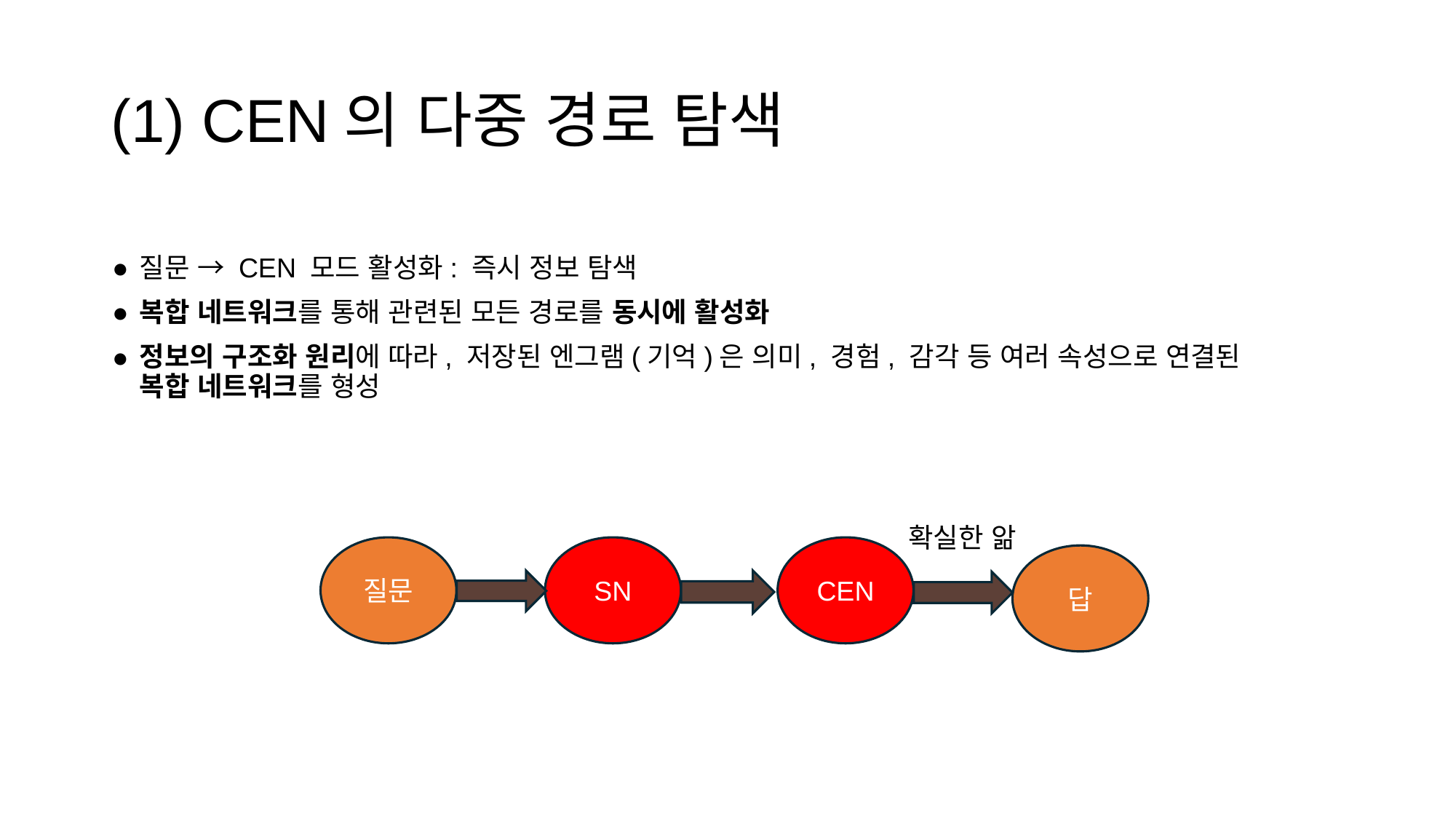

# (1) CEN의 다중 경로 탐색
질문 → CEN 모드 활성화: 즉시 정보 탐색
복합 네트워크를 통해 관련된 모든 경로를 동시에 활성화
정보의 구조화 원리에 따라, 저장된 엔그램(기억)은 의미, 경험, 감각 등 여러 속성으로 연결된
복합 네트워크를 형성
확실한 앎
SN
질문
CEN
답